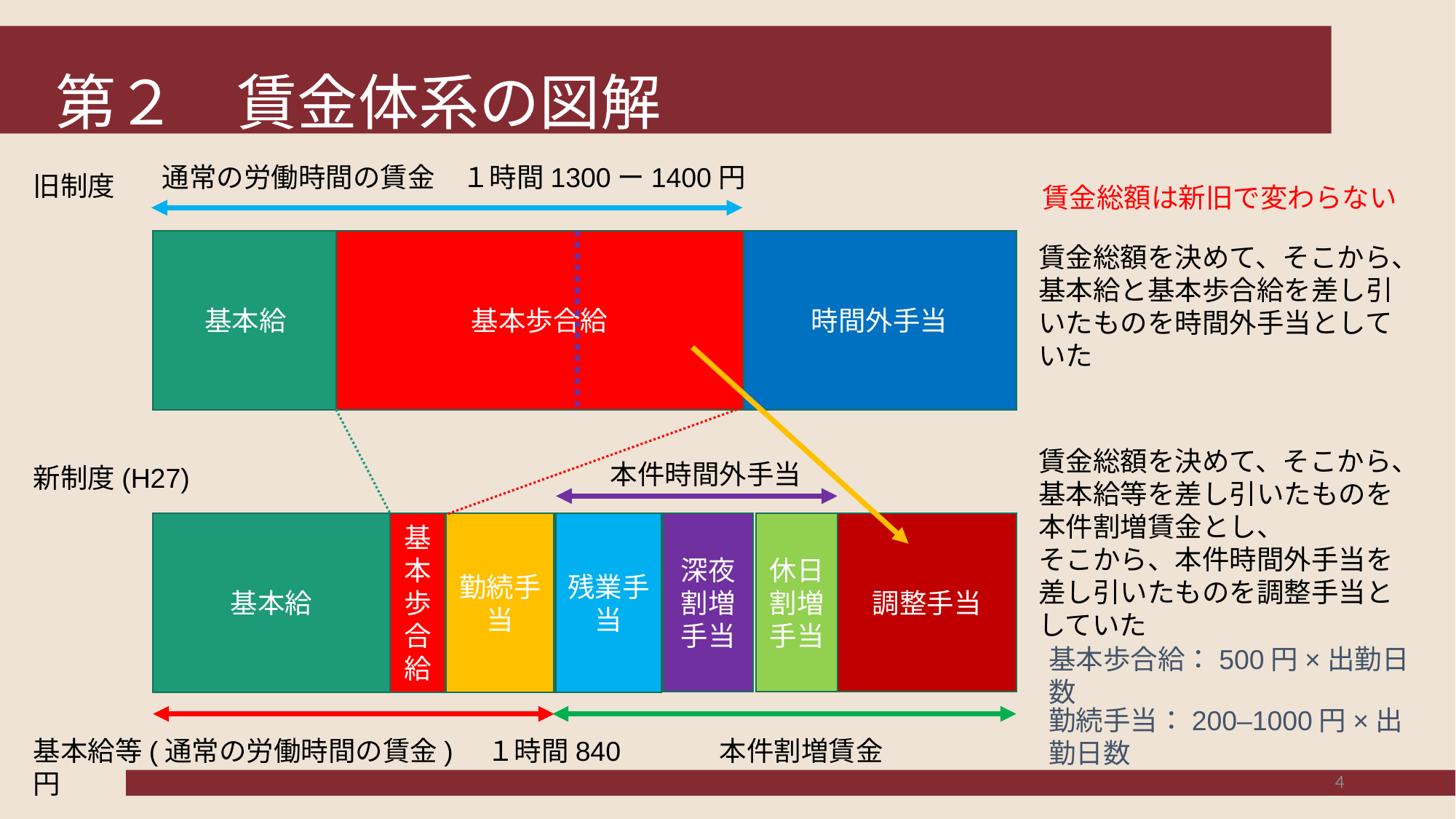

# 第２　賃金体系の図解
通常の労働時間の賃金　１時間1300ー1400円
旧制度
賃金総額は新旧で変わらない
基本給
基本歩合給
時間外手当
賃金総額を決めて、そこから、基本給と基本歩合給を差し引いたものを時間外手当としていた
賃金総額を決めて、そこから、基本給等を差し引いたものを本件割増賃金とし、
そこから、本件時間外手当を差し引いたものを調整手当としていた
本件時間外手当
新制度(H27)
深夜割増手当
休日割増手当
調整手当
基本給
基本歩合給
勤続手当
残業手当
基本歩合給：500円×出勤日数
勤続手当：200–1000円×出勤日数
基本給等(通常の労働時間の賃金)　１時間840円
本件割増賃金
4